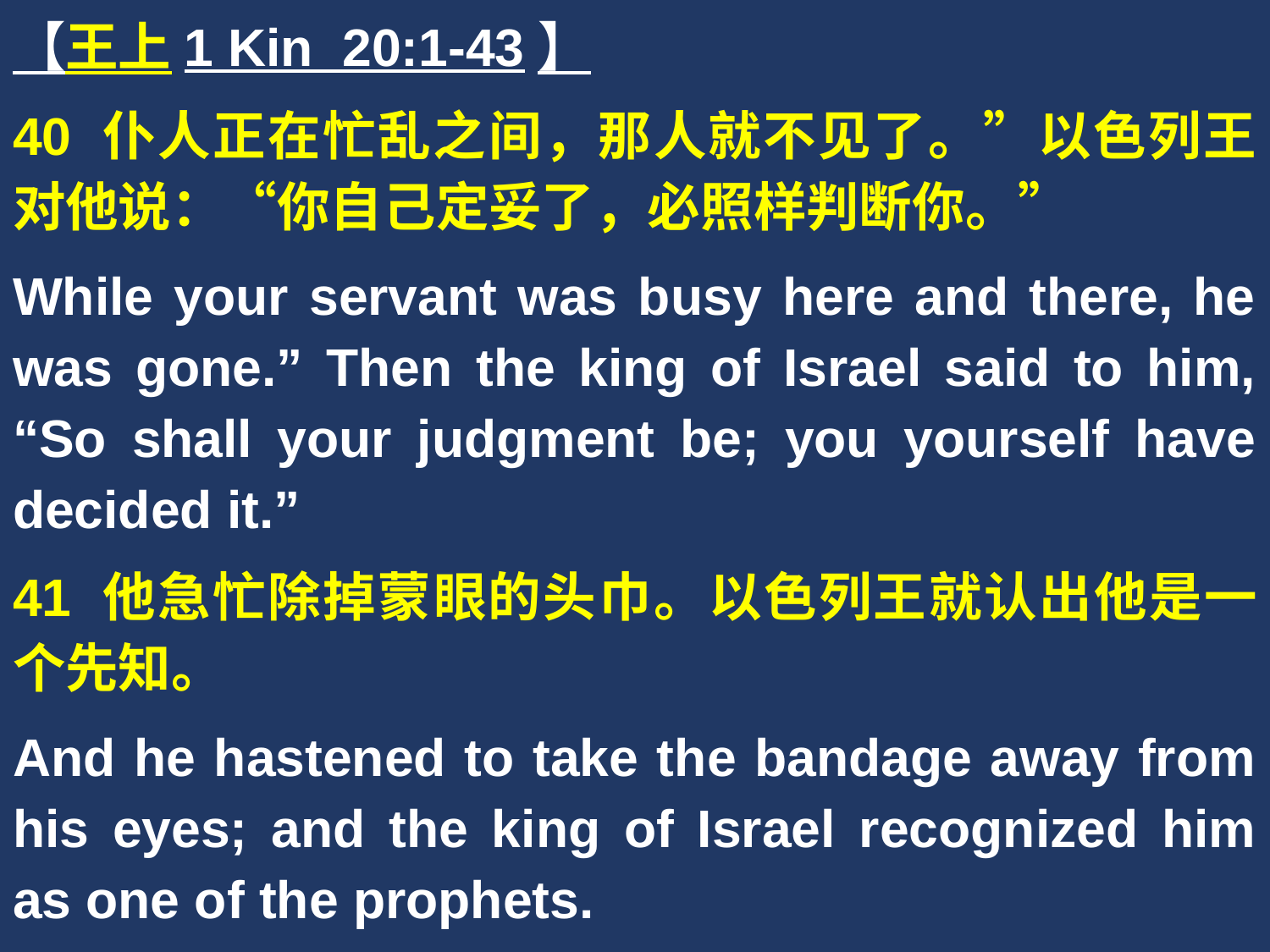

【王上1 Kin  20:1-43】
40 仆人正在忙乱之间，那人就不见了。”以色列王对他说：“你自己定妥了，必照样判断你。”
While your servant was busy here and there, he was gone.” Then the king of Israel said to him, “So shall your judgment be; you yourself have decided it.”
41 他急忙除掉蒙眼的头巾。以色列王就认出他是一个先知。
And he hastened to take the bandage away from his eyes; and the king of Israel recognized him as one of the prophets.